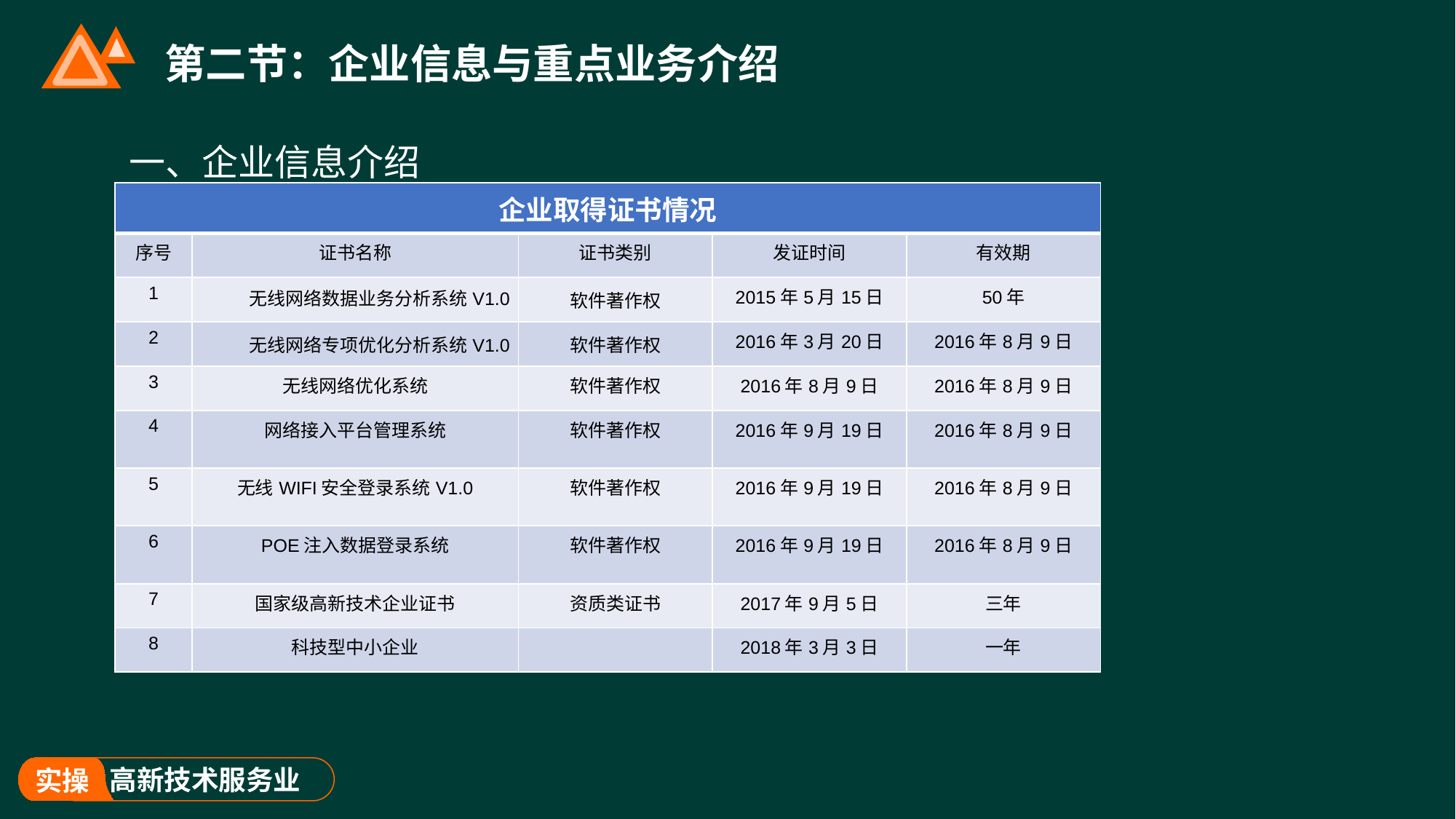

# 第二节：企业信息与重点业务介绍
一、企业信息介绍

| 企业取得证书情况 |  |  |  |  |
| --- | --- | --- | --- | --- |
| 序号 | 证书名称 | 证书类别 | 发证时间 | 有效期 |
| 1 | 无线网络数据业务分析系统V1.0 | 软件著作权 | 2015年5月15日 | 50年 |
| 2 | 无线网络专项优化分析系统V1.0 | 软件著作权 | 2016年3月20日 | 2016年8月9日 |
| 3 | 无线网络优化系统 | 软件著作权 | 2016年8月9日 | 2016年8月9日 |
| 4 | 网络接入平台管理系统 | 软件著作权 | 2016年9月19日 | 2016年8月9日 |
| 5 | 无线WIFI安全登录系统V1.0 | 软件著作权 | 2016年9月19日 | 2016年8月9日 |
| 6 | POE注入数据登录系统 | 软件著作权 | 2016年9月19日 | 2016年8月9日 |
| 7 | 国家级高新技术企业证书 | 资质类证书 | 2017年9月5日 | 三年 |
| 8 | 科技型中小企业 |  | 2018年3月3日 | 一年 |